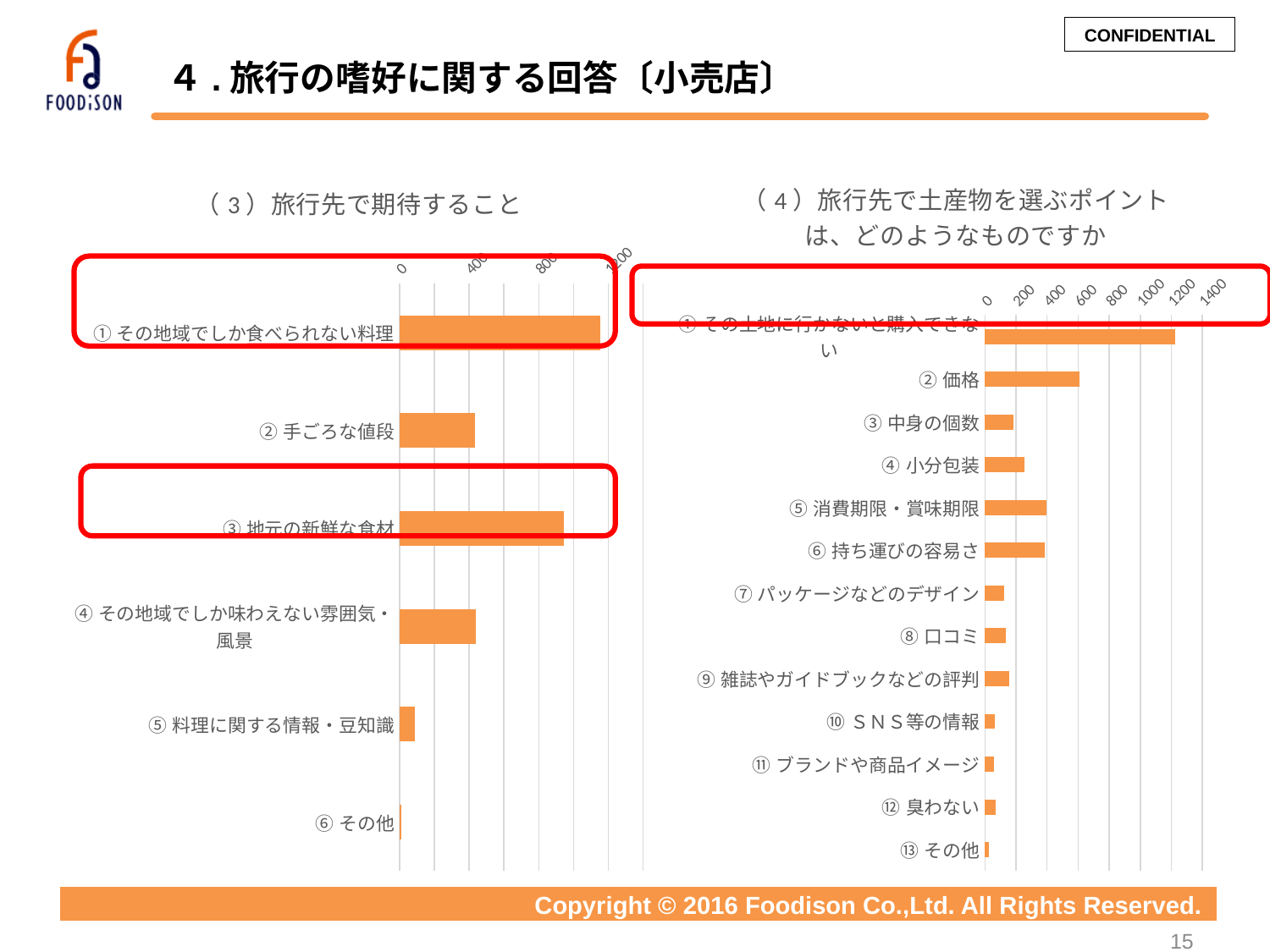

# ４.旅行の嗜好に関する回答〔小売店〕

### Chart: （4）旅行先で土産物を選ぶポイントは、どのようなものですか

| Category |  |
|---|---|
| ①その土地に行かないと購入できない | 1226.0 |
| ②価格 | 611.0 |
| ③中身の個数 | 181.0 |
| ④小分包装 | 255.0 |
| ⑤消費期限・賞味期限 | 395.0 |
| ⑥持ち運びの容易さ | 386.0 |
| ⑦パッケージなどのデザイン | 123.0 |
| ⑧口コミ | 133.0 |
| ⑨雑誌やガイドブックなどの評判 | 156.0 |
| ⑩ＳＮＳ等の情報 | 64.0 |
| ⑪ブランドや商品イメージ | 60.0 |
| ⑫臭わない | 70.0 |
| ⑬その他 | 26.0 |

### Chart: （3）旅行先で期待すること

| Category |  |
|---|---|
| ①その地域でしか食べられない料理 | 1153.0 |
| ②手ごろな値段 | 432.0 |
| ③地元の新鮮な食材 | 947.0 |
| ④その地域でしか味わえない雰囲気・風景 | 439.0 |
| ⑤料理に関する情報・豆知識 | 89.0 |
| ⑥その他 | 11.0 |

15